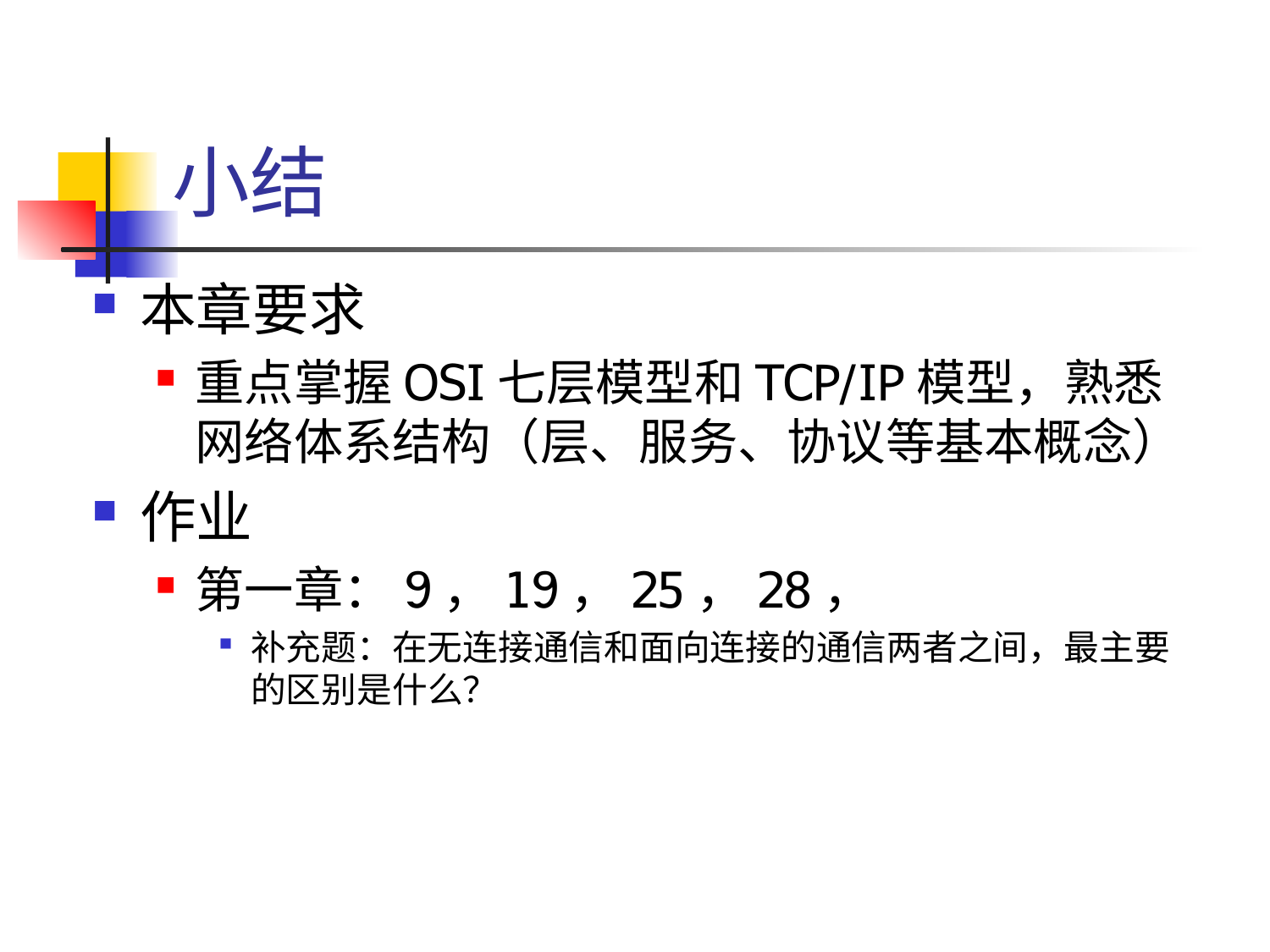

# 小结
本章要求
重点掌握OSI七层模型和TCP/IP模型，熟悉网络体系结构（层、服务、协议等基本概念）
作业
第一章：9，19，25，28，
补充题：在无连接通信和面向连接的通信两者之间，最主要的区别是什么？